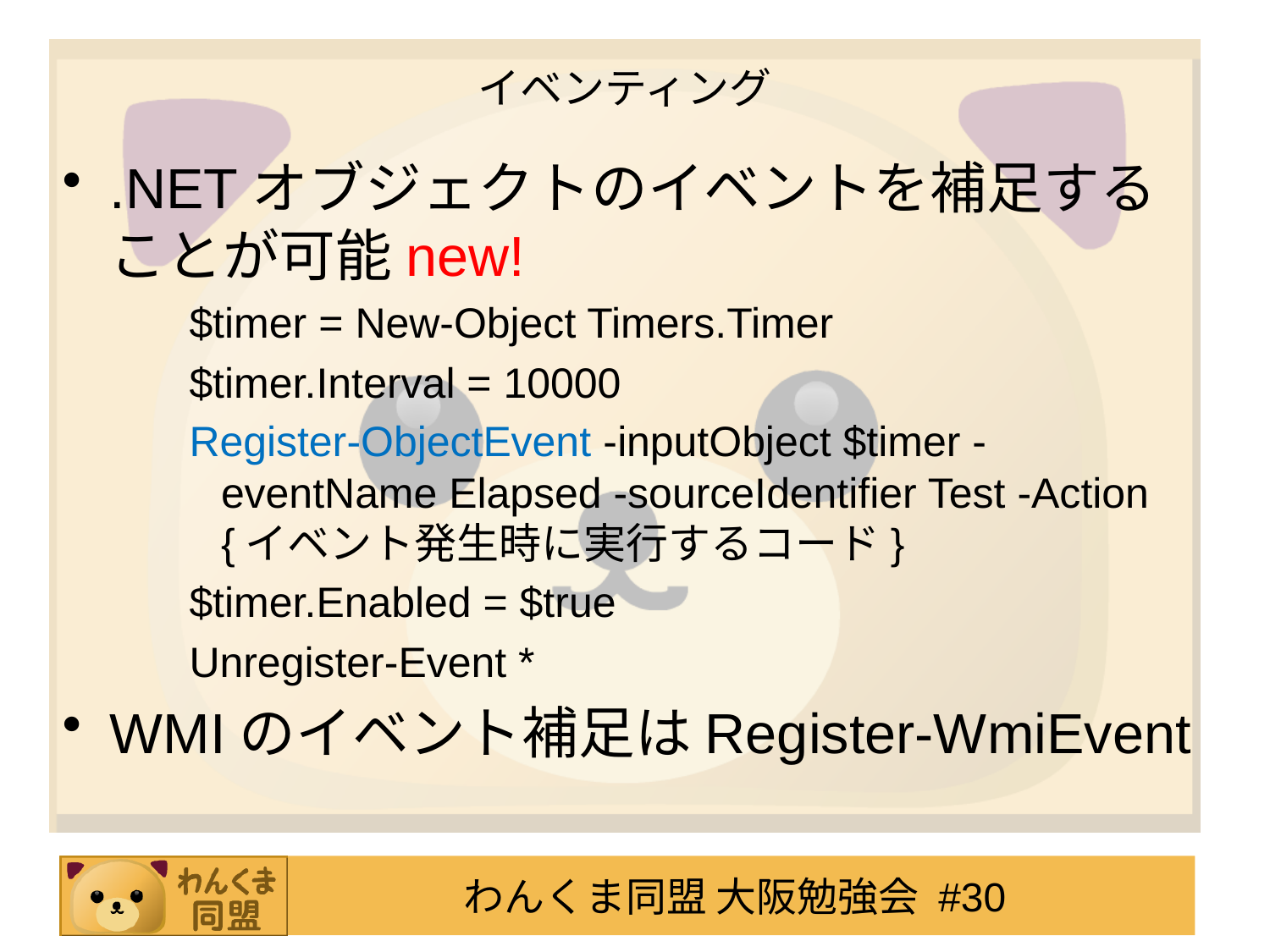

# イベンティング
.NETオブジェクトのイベントを補足することが可能new!
$timer = New-Object Timers.Timer
$timer.Interval = 10000
Register-ObjectEvent -inputObject $timer -eventName Elapsed -sourceIdentifier Test -Action {イベント発生時に実行するコード}
$timer.Enabled = $true
Unregister-Event *
WMIのイベント補足はRegister-WmiEvent